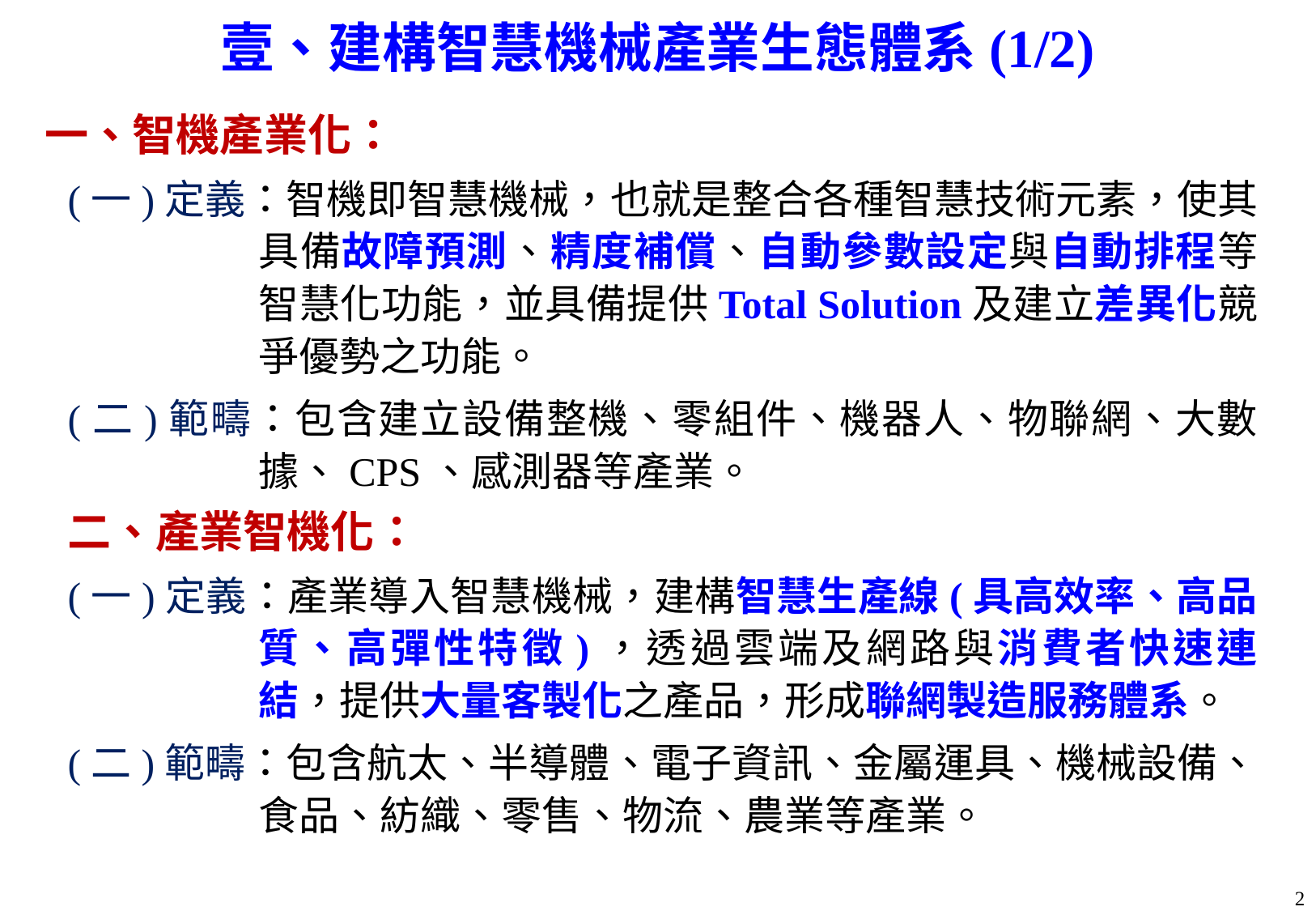

壹、建構智慧機械產業生態體系(1/2)
一、智機產業化：
(一)定義：智機即智慧機械，也就是整合各種智慧技術元素，使其具備故障預測、精度補償、自動參數設定與自動排程等智慧化功能，並具備提供Total Solution及建立差異化競爭優勢之功能。
(二)範疇：包含建立設備整機、零組件、機器人、物聯網、大數據、CPS、感測器等產業。
二、產業智機化：
(一)定義：產業導入智慧機械，建構智慧生產線(具高效率、高品質、高彈性特徵)，透過雲端及網路與消費者快速連結，提供大量客製化之產品，形成聯網製造服務體系。
(二)範疇：包含航太、半導體、電子資訊、金屬運具、機械設備、食品、紡織、零售、物流、農業等產業。